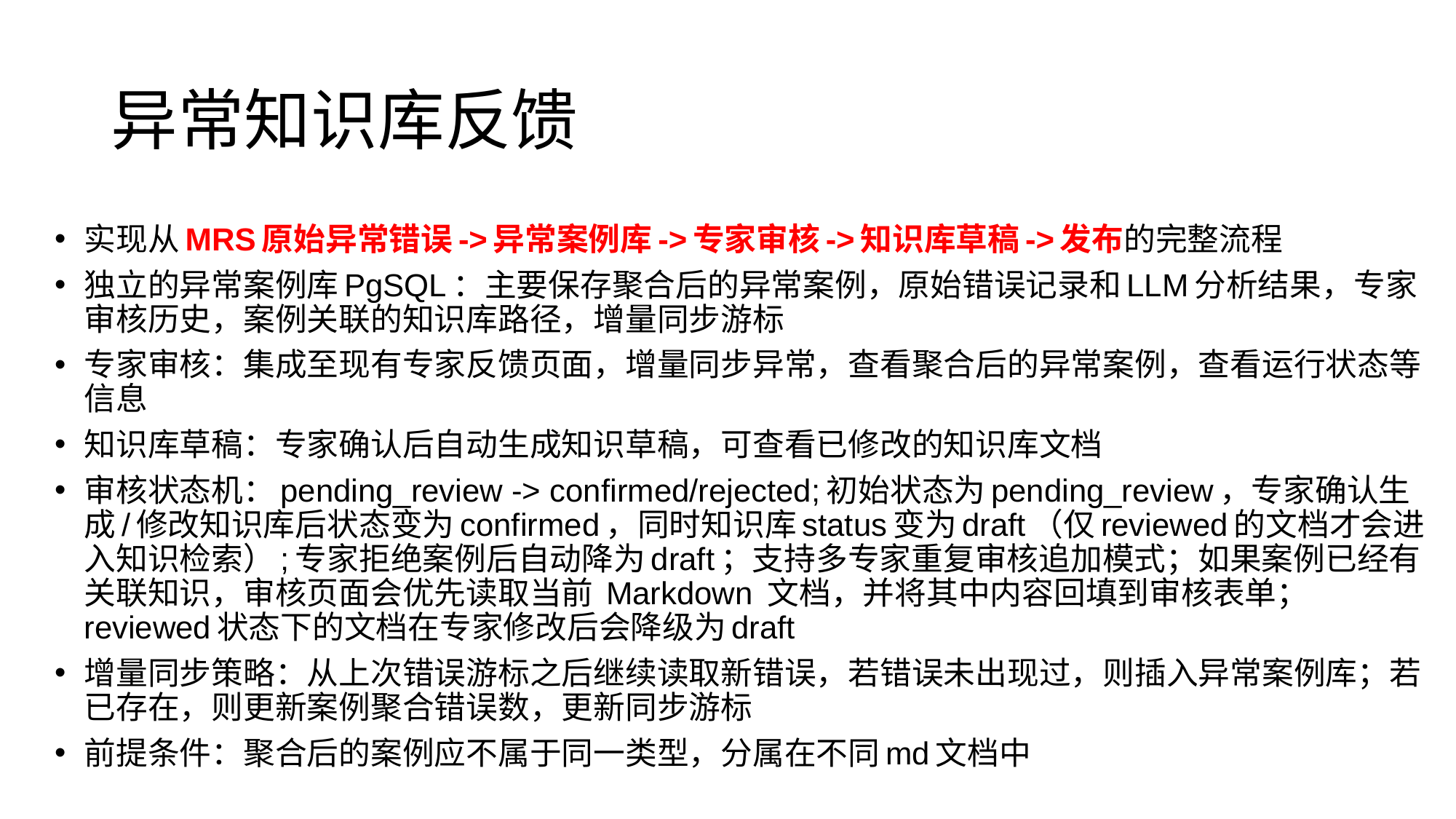

# 异常知识库反馈
实现从MRS原始异常错误->异常案例库->专家审核->知识库草稿->发布的完整流程
独立的异常案例库PgSQL：主要保存聚合后的异常案例，原始错误记录和LLM分析结果，专家审核历史，案例关联的知识库路径，增量同步游标
专家审核：集成至现有专家反馈页面，增量同步异常，查看聚合后的异常案例，查看运行状态等信息
知识库草稿：专家确认后自动生成知识草稿，可查看已修改的知识库文档
审核状态机：pending_review -> confirmed/rejected;初始状态为pending_review，专家确认生成/修改知识库后状态变为confirmed，同时知识库status变为draft（仅reviewed的文档才会进入知识检索）;专家拒绝案例后自动降为draft；支持多专家重复审核追加模式；如果案例已经有关联知识，审核页面会优先读取当前 Markdown 文档，并将其中内容回填到审核表单；reviewed状态下的文档在专家修改后会降级为draft
增量同步策略：从上次错误游标之后继续读取新错误，若错误未出现过，则插入异常案例库；若已存在，则更新案例聚合错误数，更新同步游标
前提条件：聚合后的案例应不属于同一类型，分属在不同md文档中